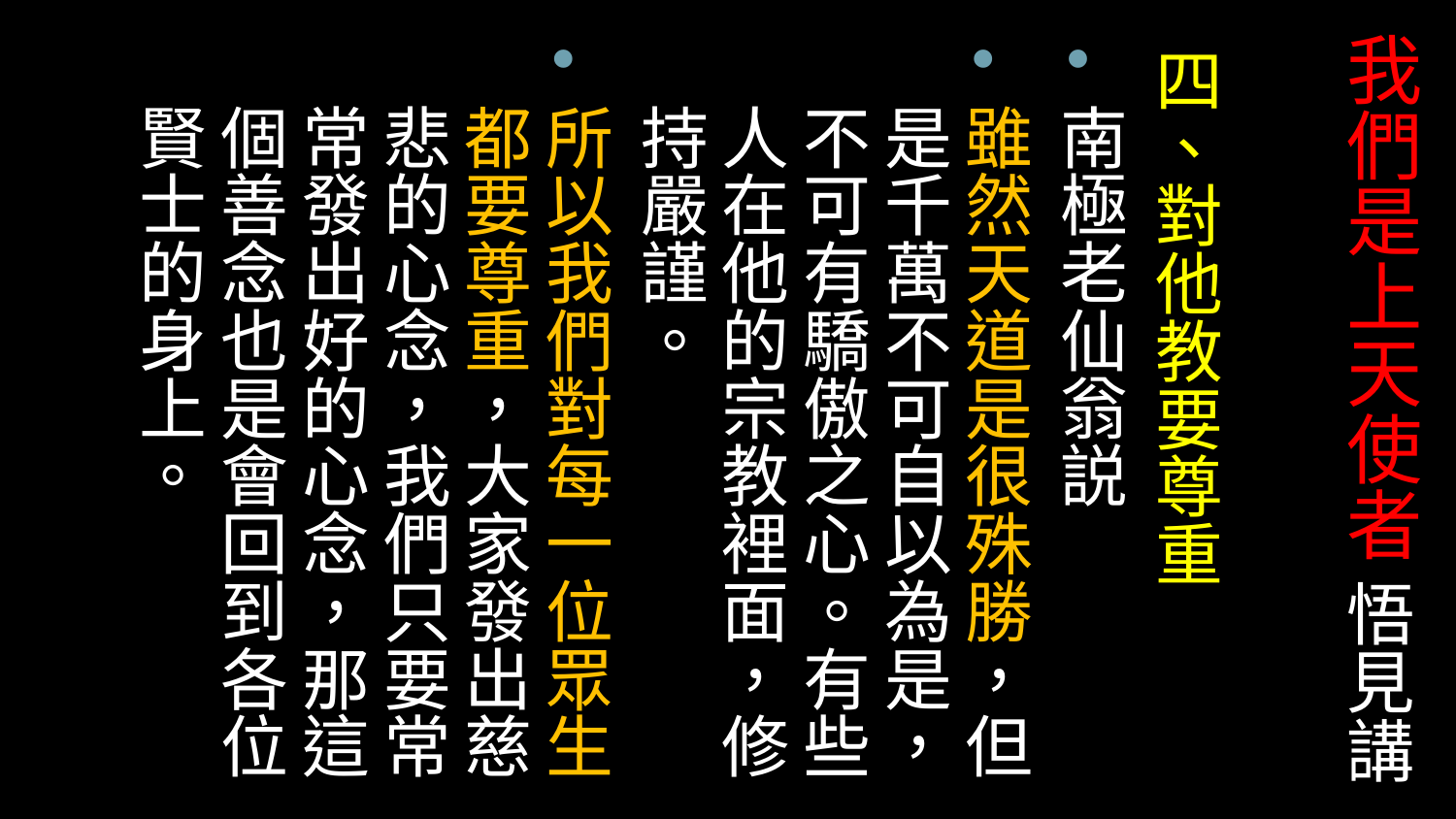

# 我們是上天使者 悟見講
四、對他教要尊重
南極老仙翁説
雖然天道是很殊勝，但是千萬不可自以為是，不可有驕傲之心。有些人在他的宗教裡面，修持嚴謹。
所以我們對每一位眾生都要尊重，大家發出慈悲的心念，我們只要常常發出好的心念，那這個善念也是會回到各位賢士的身上。